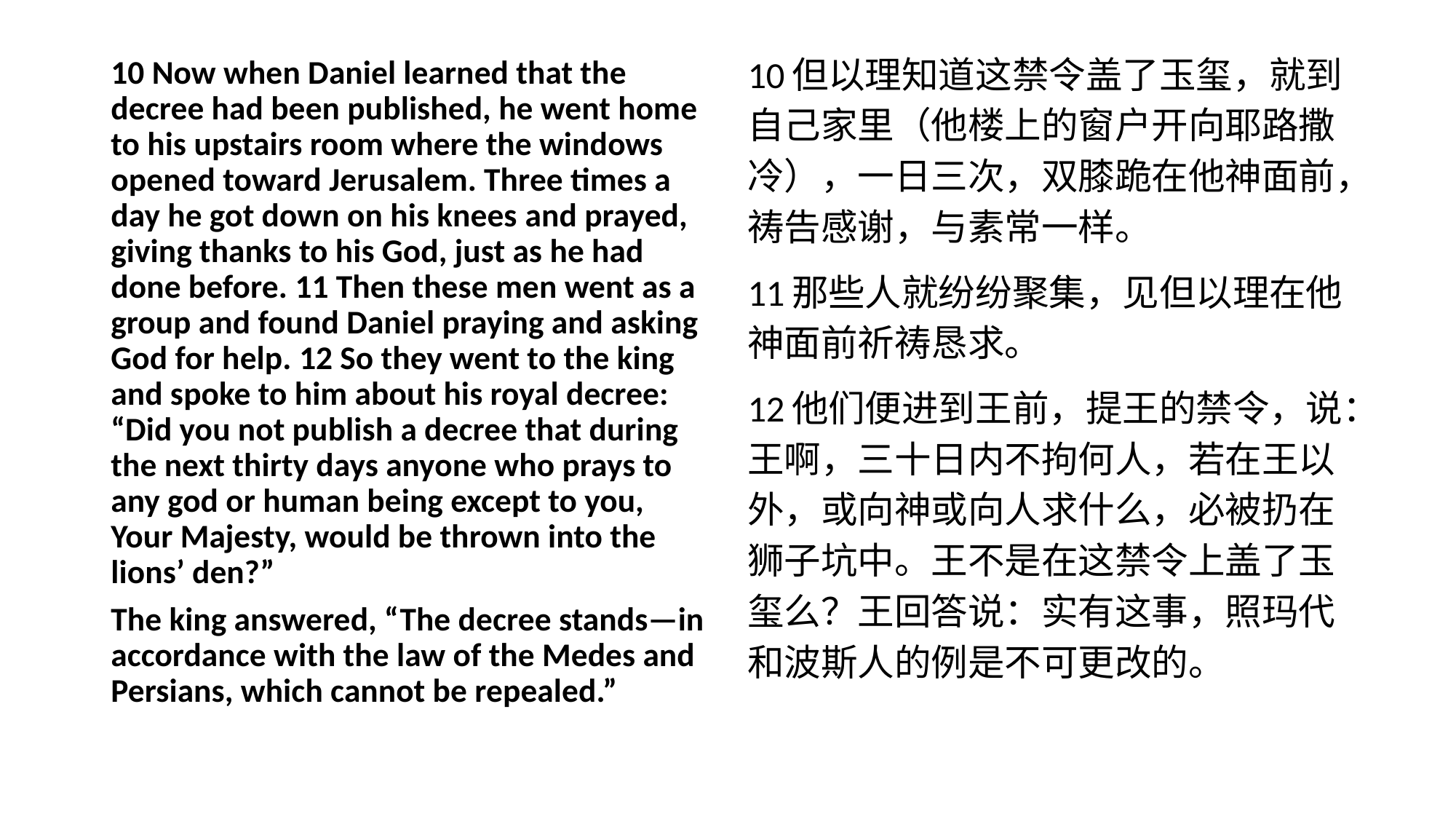

10但以理知道这禁令盖了玉玺，就到自己家里（他楼上的窗户开向耶路撒冷），一日三次，双膝跪在他神面前，祷告感谢，与素常一样。
11那些人就纷纷聚集，见但以理在他神面前祈祷恳求。
12他们便进到王前，提王的禁令，说：王啊，三十日内不拘何人，若在王以外，或向神或向人求什么，必被扔在狮子坑中。王不是在这禁令上盖了玉玺么？王回答说：实有这事，照玛代和波斯人的例是不可更改的。

10 Now when Daniel learned that the decree had been published, he went home to his upstairs room where the windows opened toward Jerusalem. Three times a day he got down on his knees and prayed, giving thanks to his God, just as he had done before. 11 Then these men went as a group and found Daniel praying and asking God for help. 12 So they went to the king and spoke to him about his royal decree: “Did you not publish a decree that during the next thirty days anyone who prays to any god or human being except to you, Your Majesty, would be thrown into the lions’ den?”
The king answered, “The decree stands—in accordance with the law of the Medes and Persians, which cannot be repealed.”